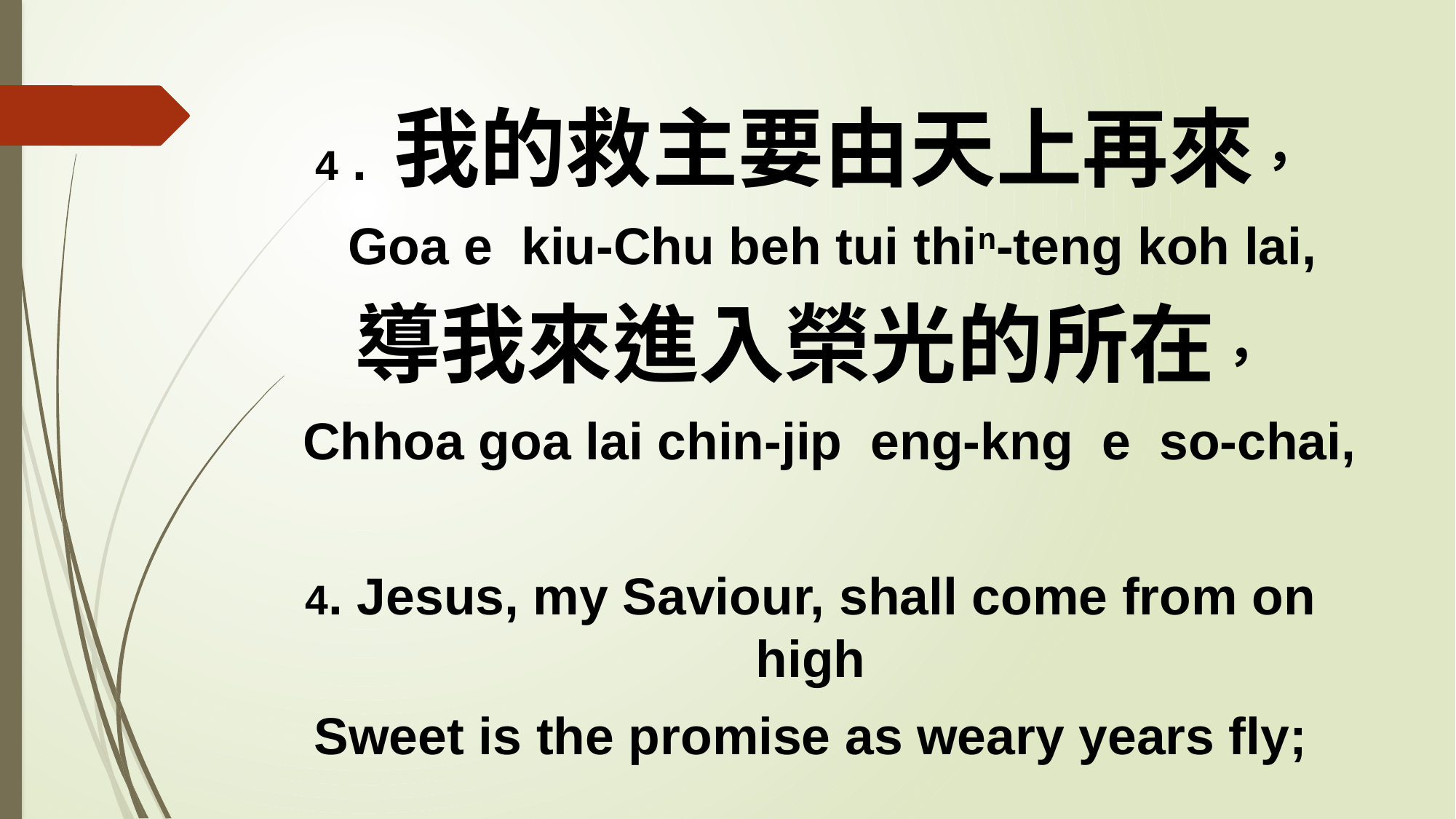

4 . 我的救主要由天上再來，
   Goa e  kiu-Chu beh tui thin-teng koh lai,
導我來進入榮光的所在，
   Chhoa goa lai chin-jip  eng-kng  e  so-chai,

4. Jesus, my Saviour, shall come from on high
Sweet is the promise as weary years fly;